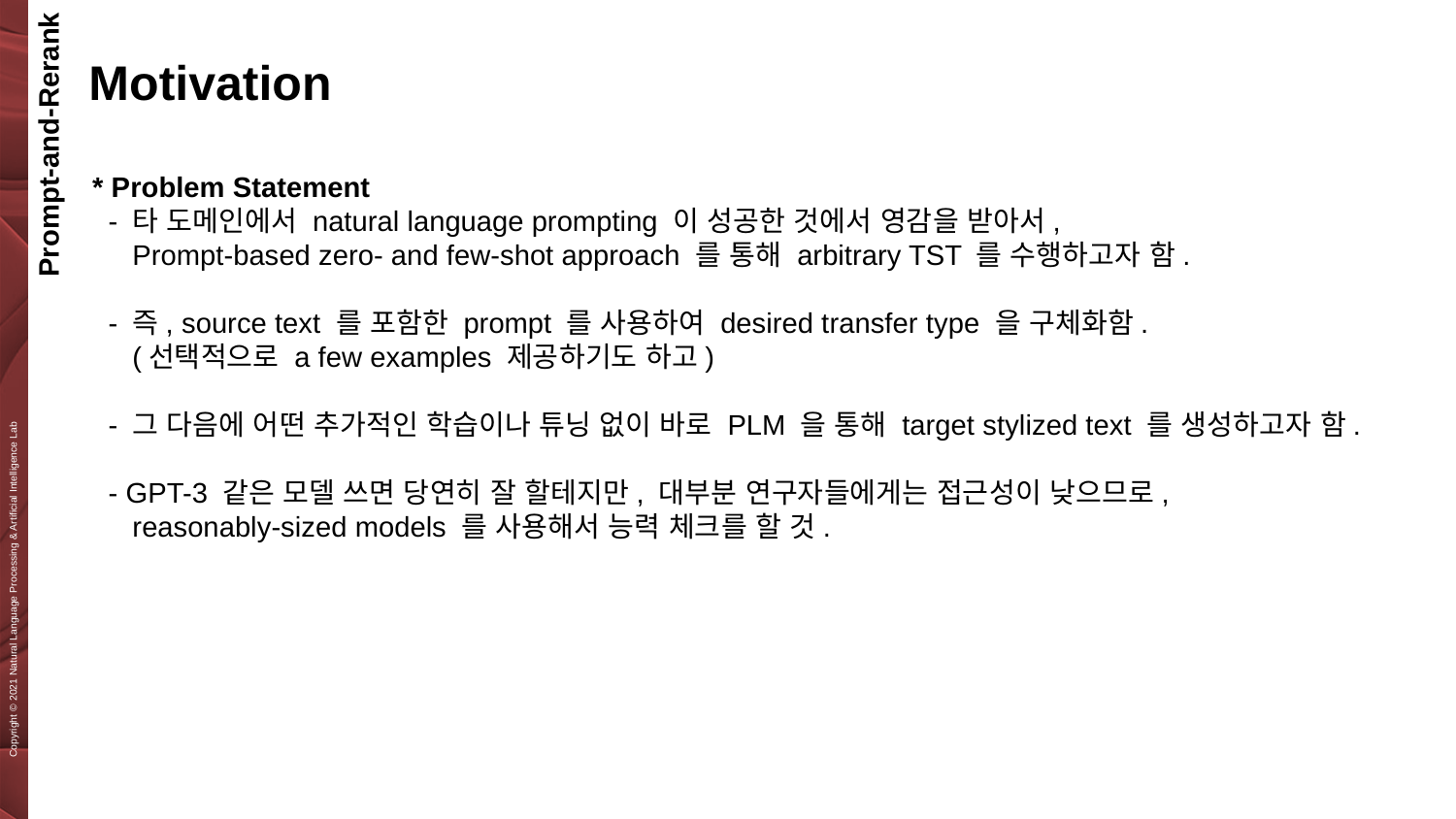

# Motivation
Prompt-and-Rerank
* Problem Statement
  - 타 도메인에서 natural language prompting 이 성공한 것에서 영감을 받아서,
     Prompt-based zero- and few-shot approach 를 통해 arbitrary TST 를 수행하고자 함.

  - 즉, source text 를 포함한 prompt 를 사용하여 desired transfer type 을 구체화함.
     (선택적으로 a few examples 제공하기도 하고)

  - 그 다음에 어떤 추가적인 학습이나 튜닝 없이 바로 PLM 을 통해 target stylized text 를 생성하고자 함.

  - GPT-3 같은 모델 쓰면 당연히 잘 할테지만, 대부분 연구자들에게는 접근성이 낮으므로,
     reasonably-sized models 를 사용해서 능력 체크를 할 것.